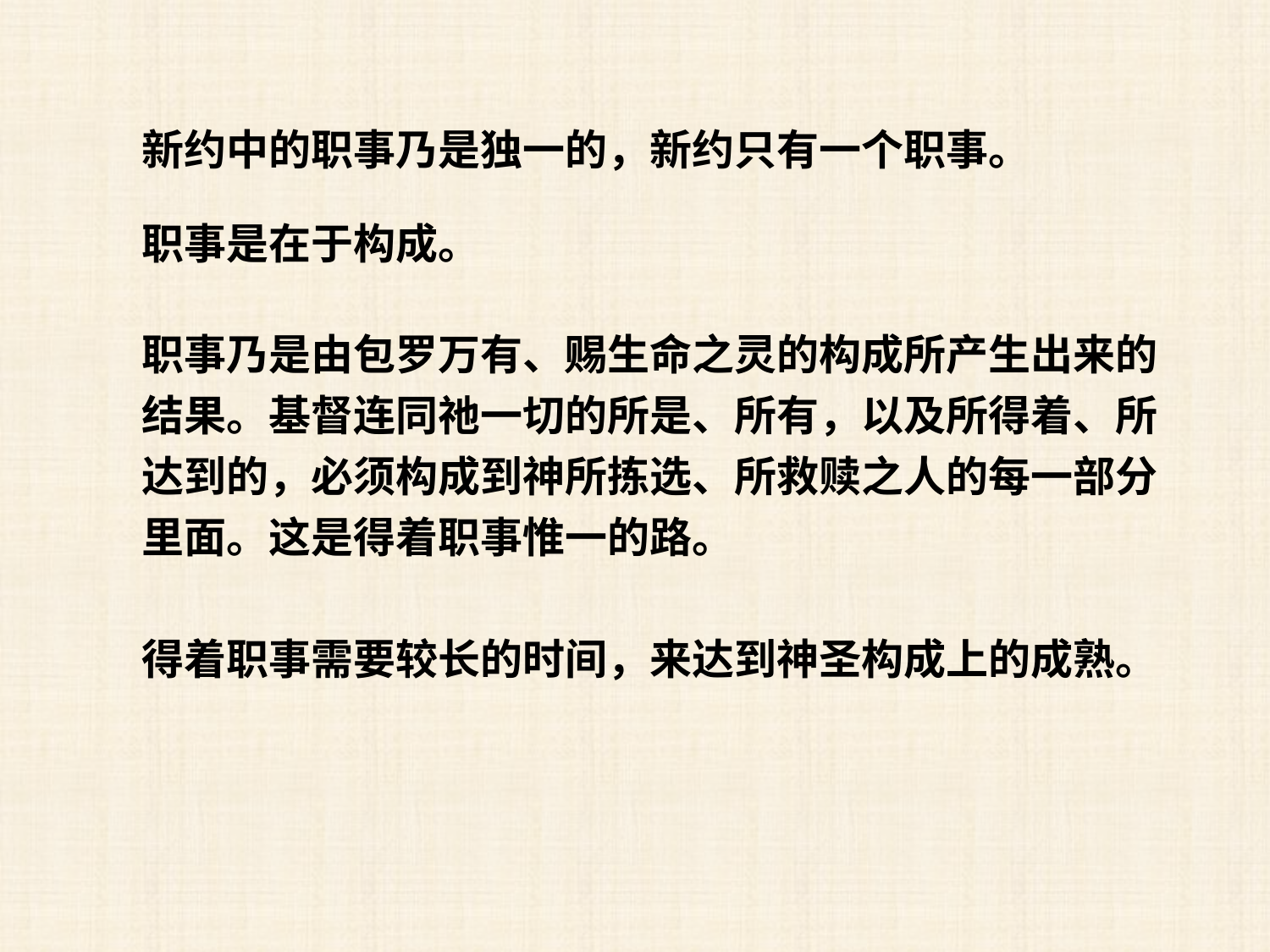

新约中的职事乃是独一的，新约只有一个职事。
职事是在于构成。
职事乃是由包罗万有、赐生命之灵的构成所产生出来的结果。基督连同祂一切的所是、所有，以及所得着、所达到的，必须构成到神所拣选、所救赎之人的每一部分里面。这是得着职事惟一的路。
得着职事需要较长的时间，来达到神圣构成上的成熟。